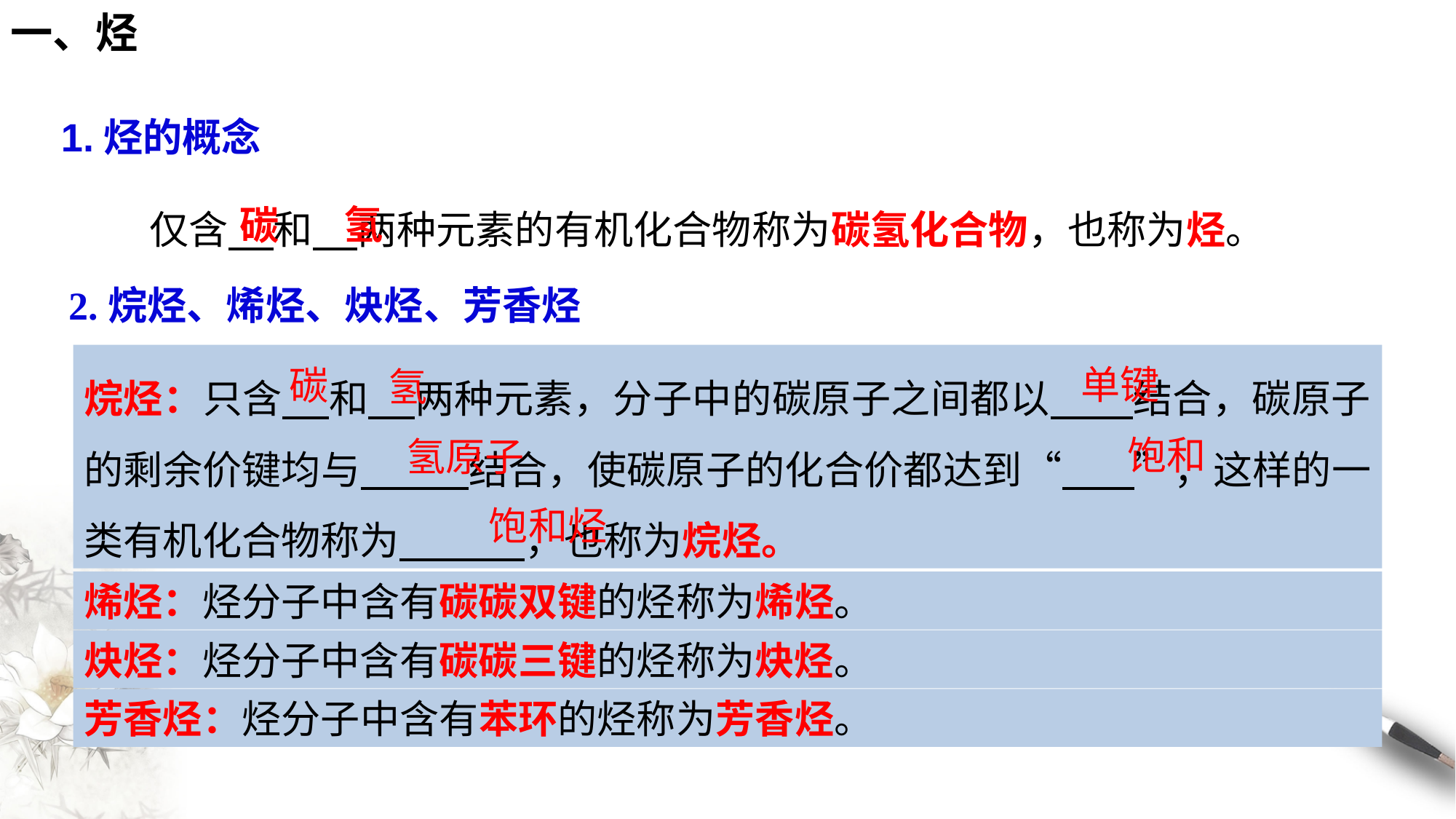

一、烃
1.烃的概念
氢
碳
仅含     和     两种元素的有机化合物称为碳氢化合物，也称为烃。
2.烷烃、烯烃、炔烃、芳香烃
烷烃：只含     和     两种元素，分子中的碳原子之间都以         结合，碳原子的剩余价键均与            结合，使碳原子的化合价都达到“        ”，这样的一类有机化合物称为              ，也称为烷烃。
单键
碳
氢
饱和
氢原子
饱和烃
烯烃：烃分子中含有碳碳双键的烃称为烯烃。
炔烃：烃分子中含有碳碳三键的烃称为炔烃。
芳香烃：烃分子中含有苯环的烃称为芳香烃。